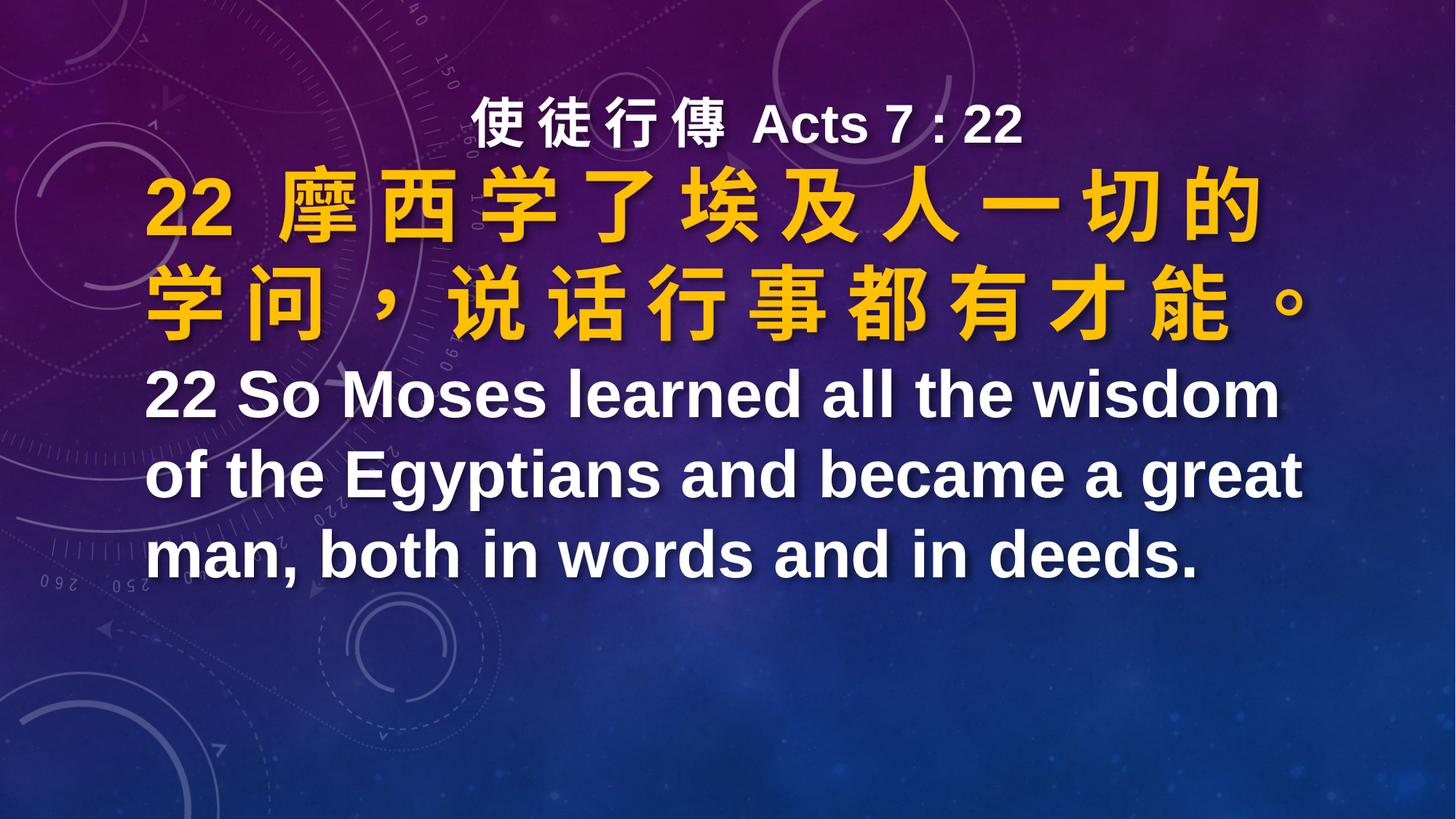

使 徒 行 傳 Acts 7 : 22
22 摩 西 学 了 埃 及 人 一 切 的 学 问 ， 说 话 行 事 都 有 才 能 。22 So Moses learned all the wisdom of the Egyptians and became a great man, both in words and in deeds.